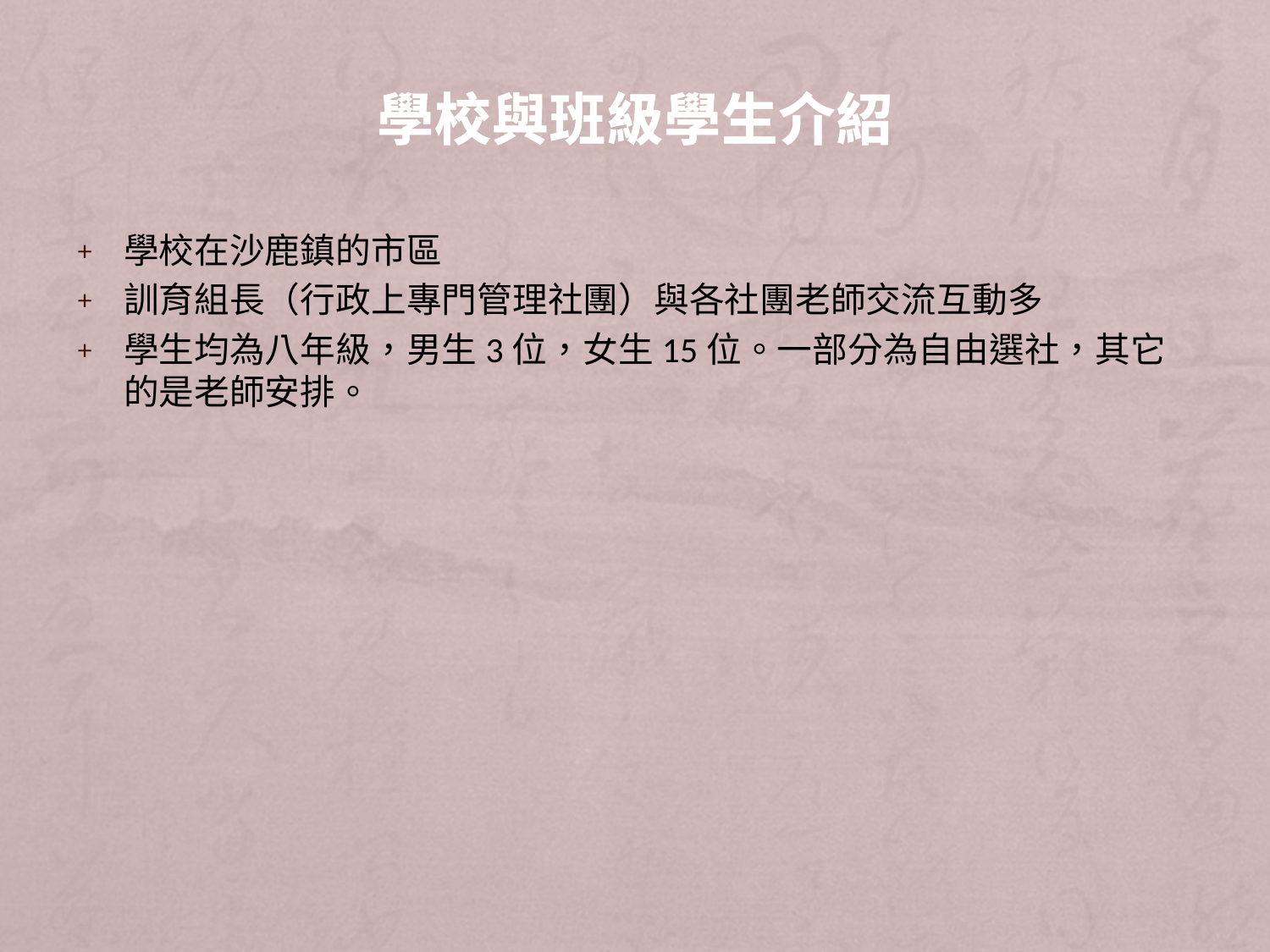

# 學校與班級學生介紹
學校在沙鹿鎮的市區
訓育組長（行政上專門管理社團）與各社團老師交流互動多
學生均為八年級，男生3位，女生15位。一部分為自由選社，其它的是老師安排。